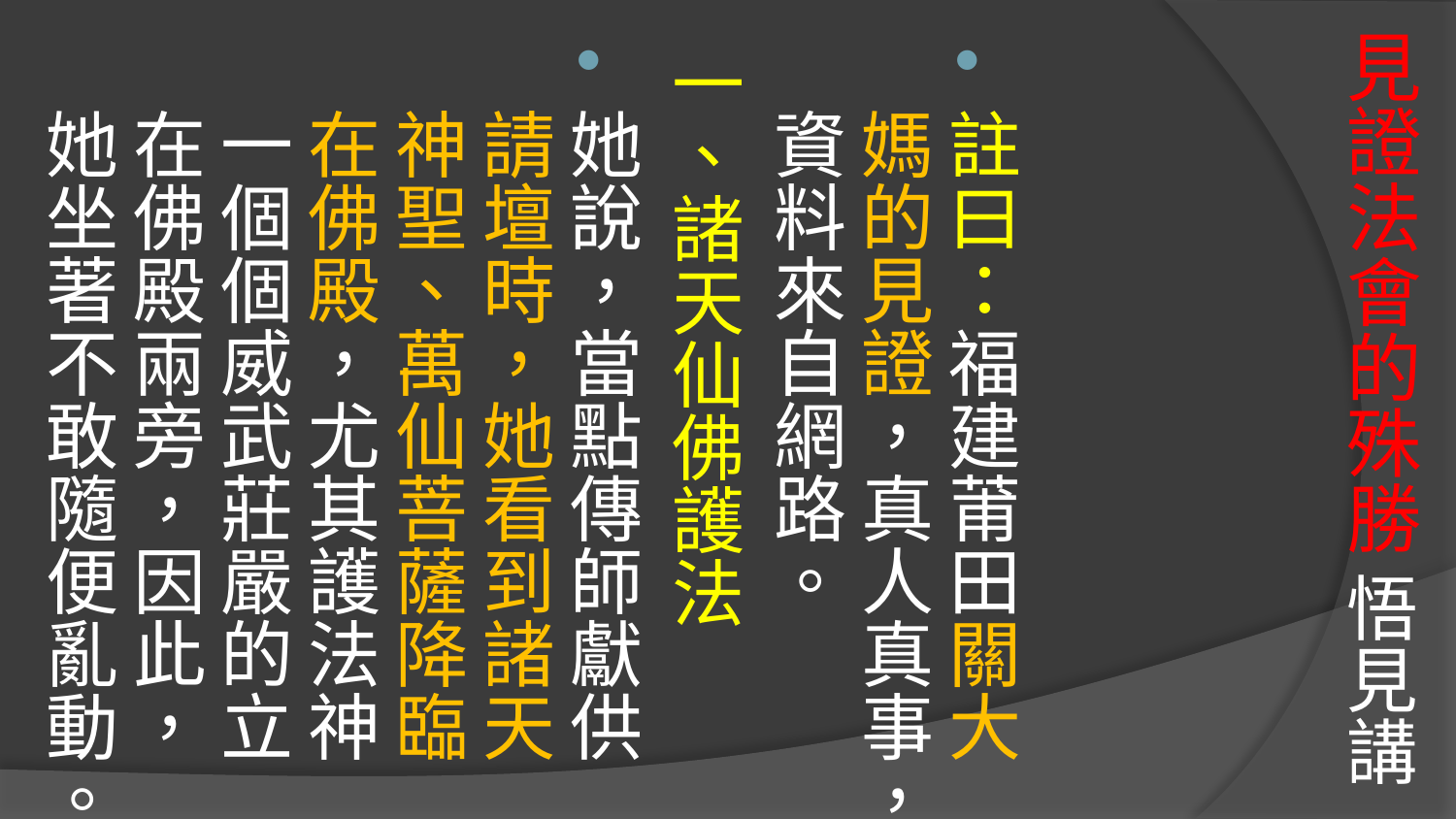

# 見證法會的殊勝 悟見講
註曰：福建莆田關大媽的見證，真人真事，資料來自網路。
一、諸天仙佛護法
她說，當點傳師獻供請壇時，她看到諸天神聖、萬仙菩薩降臨在佛殿，尤其護法神一個個威武莊嚴的立在佛殿兩旁，因此，她坐著不敢隨便亂動。